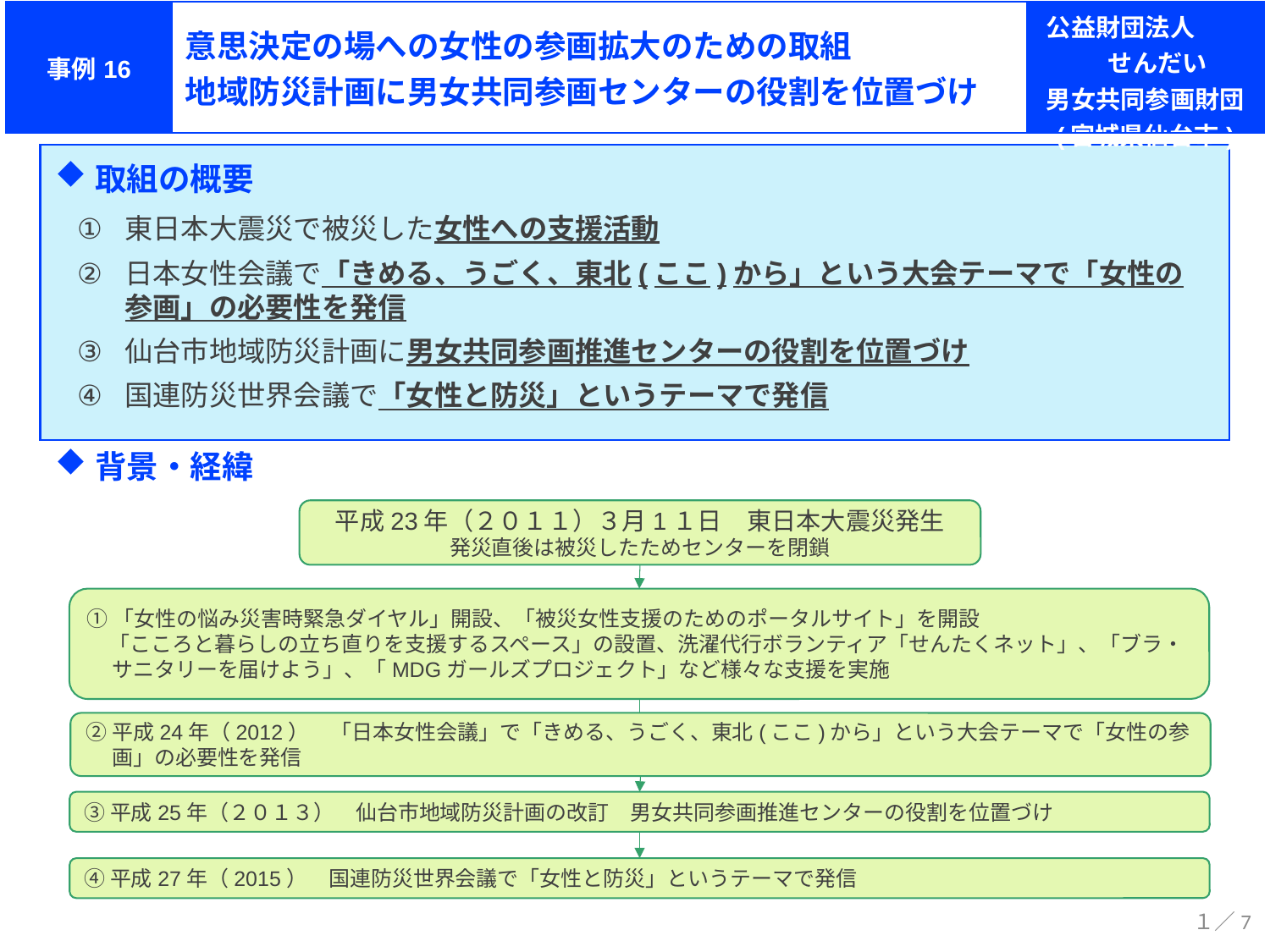

| 事例16 | 意思決定の場への女性の参画拡大のための取組 地域防災計画に男女共同参画センターの役割を位置づけ | 公益財団法人　　　せんだい 男女共同参画財団 (宮城県仙台市) |
| --- | --- | --- |

取組の概要
東日本大震災で被災した女性への支援活動
日本女性会議で「きめる、うごく、東北(ここ)から」という大会テーマで「女性の参画」の必要性を発信
仙台市地域防災計画に男女共同参画推進センターの役割を位置づけ
国連防災世界会議で「女性と防災」というテーマで発信
背景・経緯
平成23年（２０１１）３月1１日　東日本大震災発生
発災直後は被災したためセンターを閉鎖
①「女性の悩み災害時緊急ダイヤル」開設、「被災女性支援のためのポータルサイト」を開設
 「こころと暮らしの立ち直りを支援するスペース」の設置、洗濯代行ボランティア「せんたくネット」、「ブラ・サニタリーを届けよう」、「MDGガールズプロジェクト」など様々な支援を実施
②平成24年（2012）　「日本女性会議」で「きめる、うごく、東北(ここ)から」という大会テーマで「女性の参画」の必要性を発信
③平成25年（２０１３）　仙台市地域防災計画の改訂　男女共同参画推進センターの役割を位置づけ
④平成27年（2015）　国連防災世界会議で「女性と防災」というテーマで発信
１／7